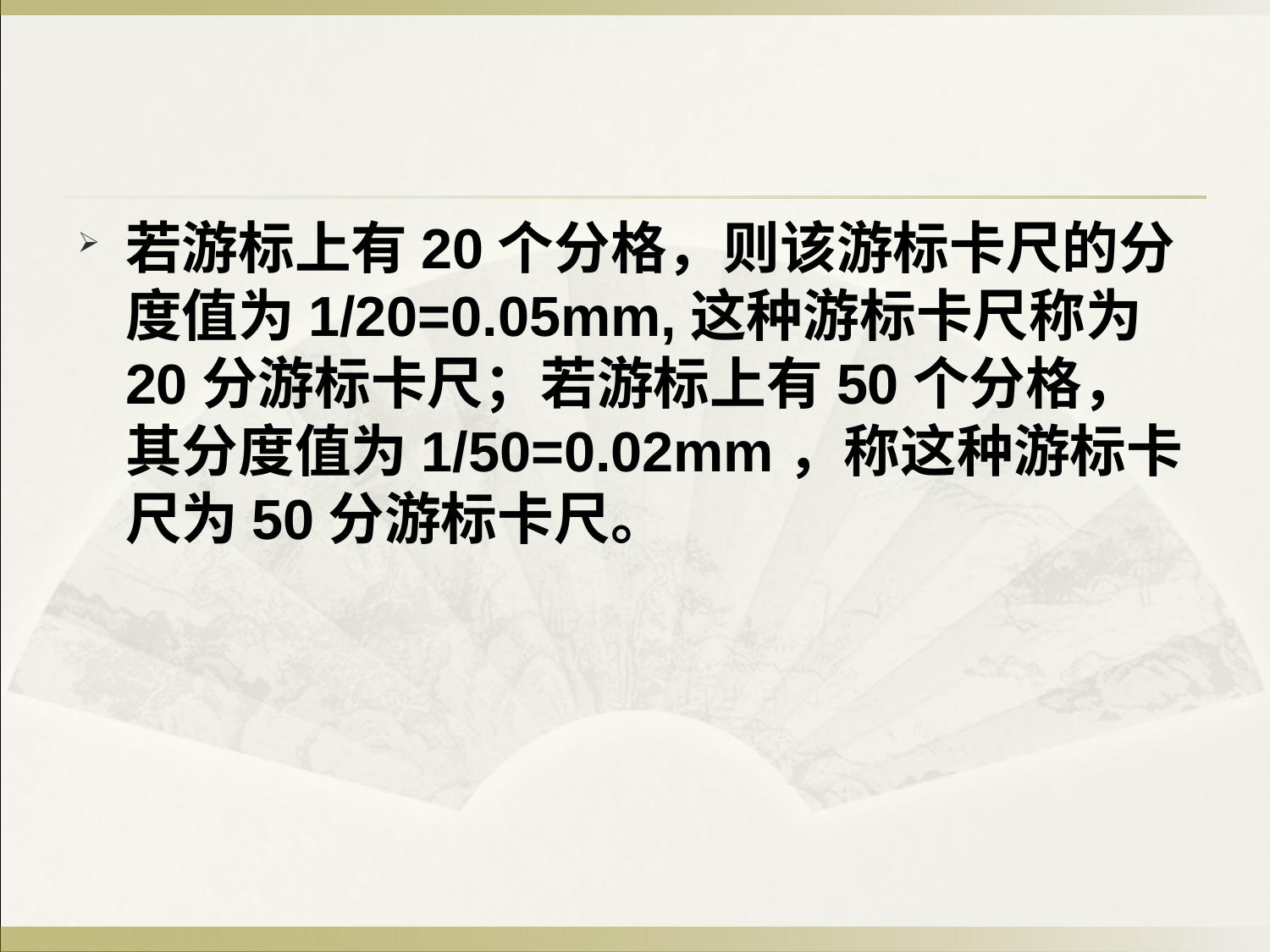

若游标上有20个分格，则该游标卡尺的分度值为1/20=0.05mm,这种游标卡尺称为20分游标卡尺；若游标上有50个分格，其分度值为1/50=0.02mm，称这种游标卡尺为50分游标卡尺。